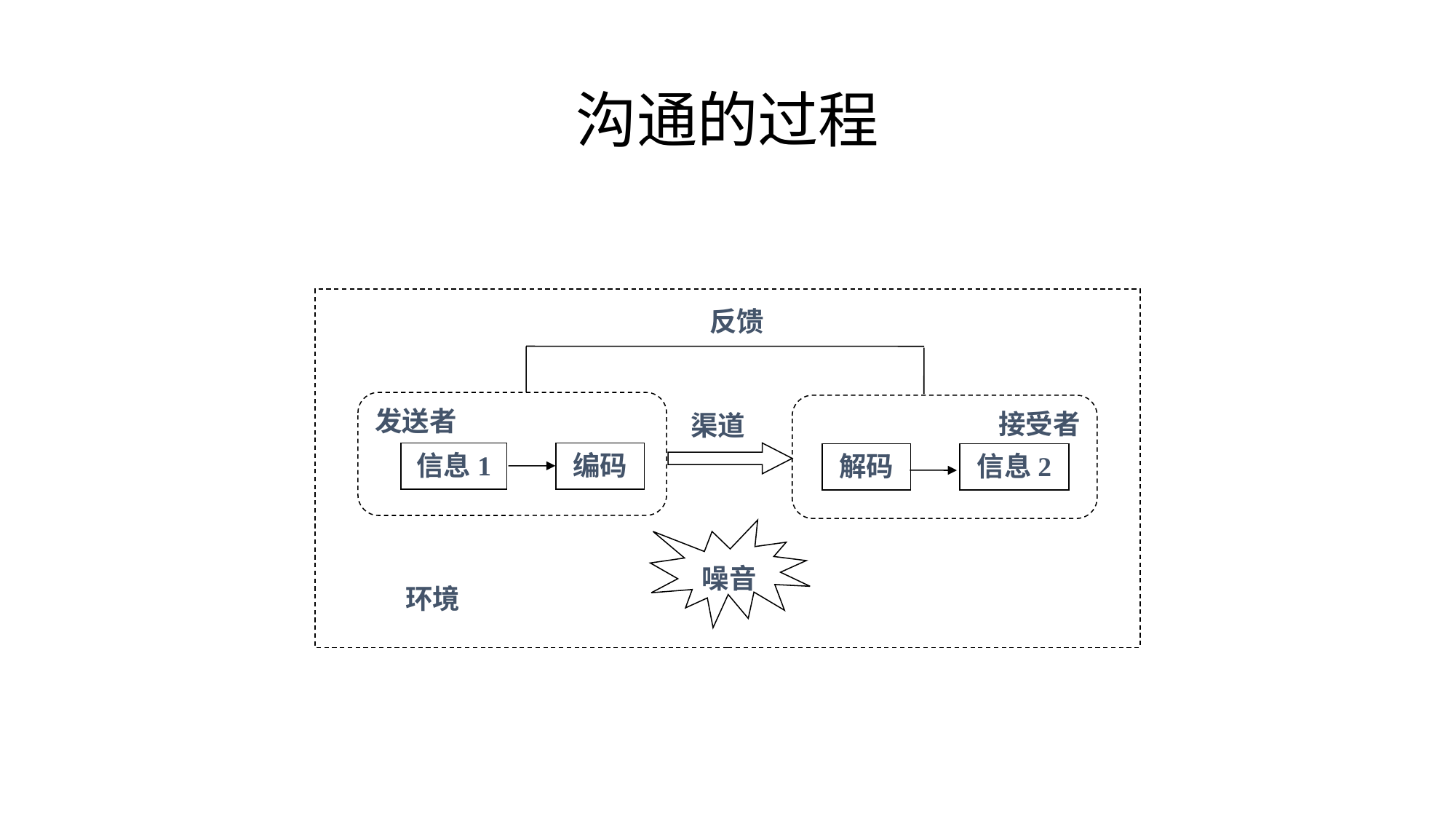

# 沟通的过程

反馈

发送者
接受者
渠道
信息1
编码

解码
信息2

噪音
环境